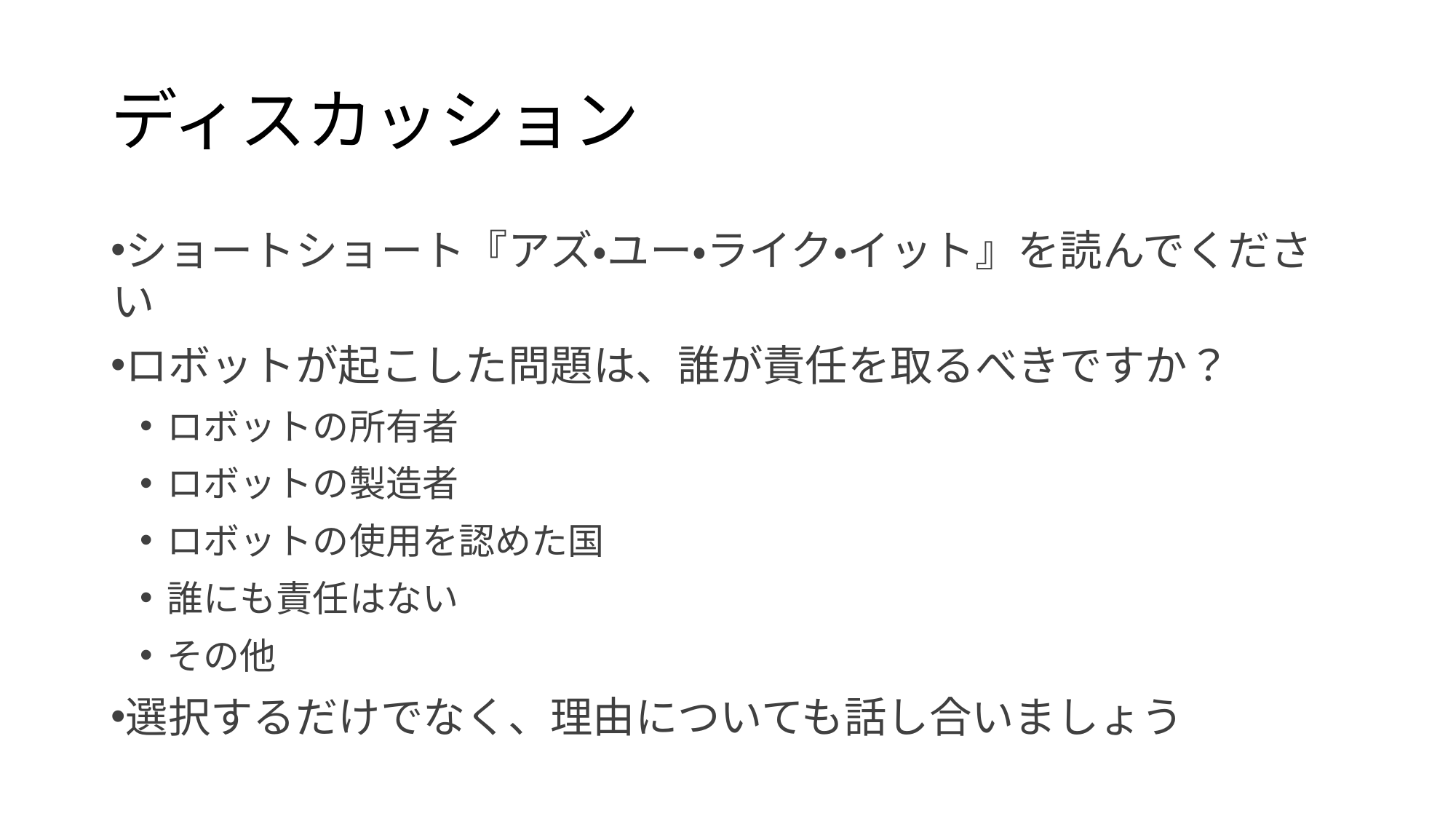

# ディスカッション
ショートショート『アズ・ユー・ライク・イット』を読んでください
ロボットが起こした問題は、誰が責任を取るべきですか？
ロボットの所有者
ロボットの製造者
ロボットの使用を認めた国
誰にも責任はない
その他
選択するだけでなく、理由についても話し合いましょう